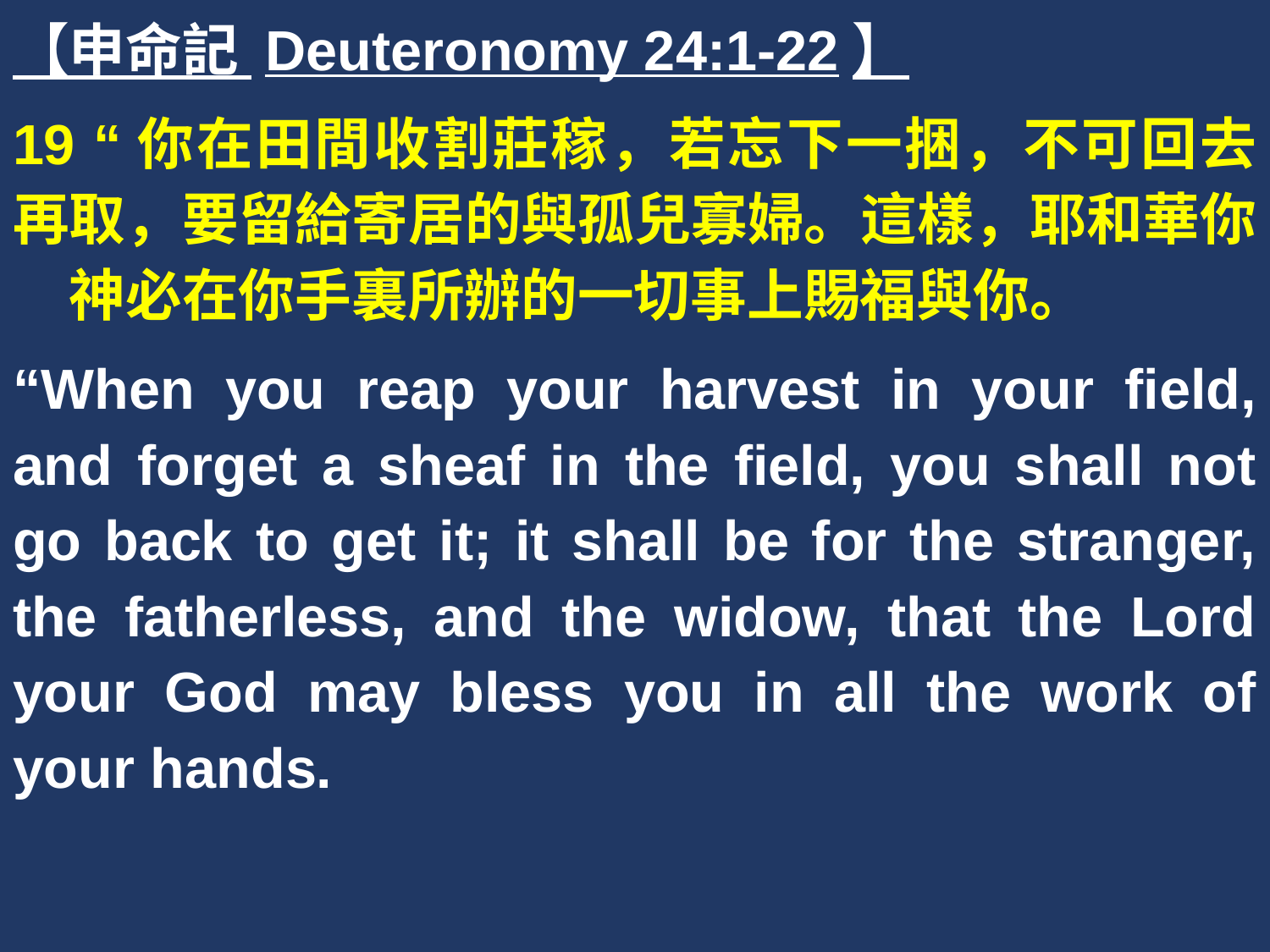

【申命記 Deuteronomy 24:1-22】
19 “你在田間收割莊稼，若忘下一捆，不可回去再取，要留給寄居的與孤兒寡婦。這樣，耶和華你　神必在你手裏所辦的一切事上賜福與你。
“When you reap your harvest in your field, and forget a sheaf in the field, you shall not go back to get it; it shall be for the stranger, the fatherless, and the widow, that the Lord your God may bless you in all the work of your hands.